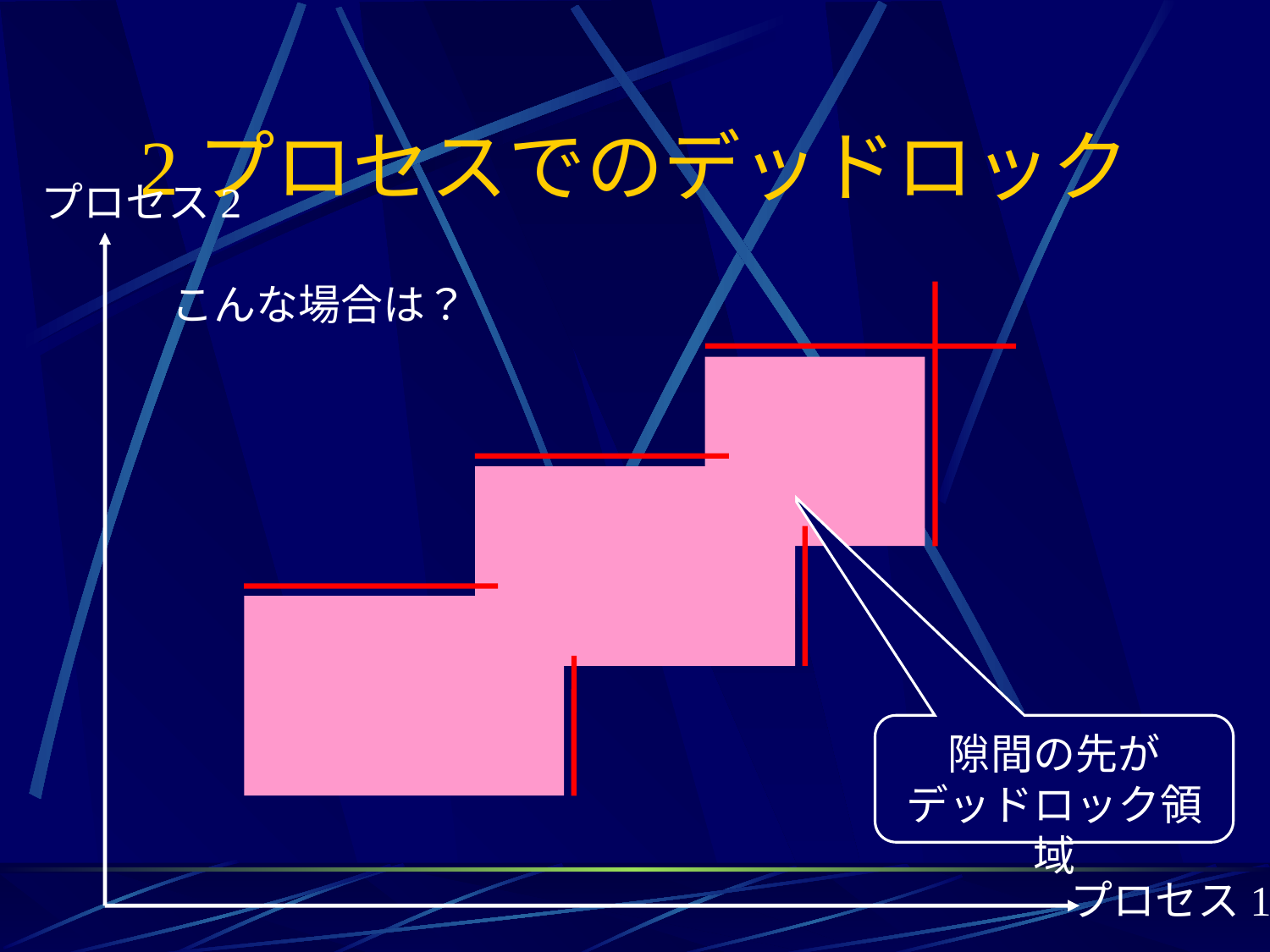

# 2プロセスでのデッドロック
プロセス2

こんな場合は？

隙間の先が
デッドロック領域
プロセス1